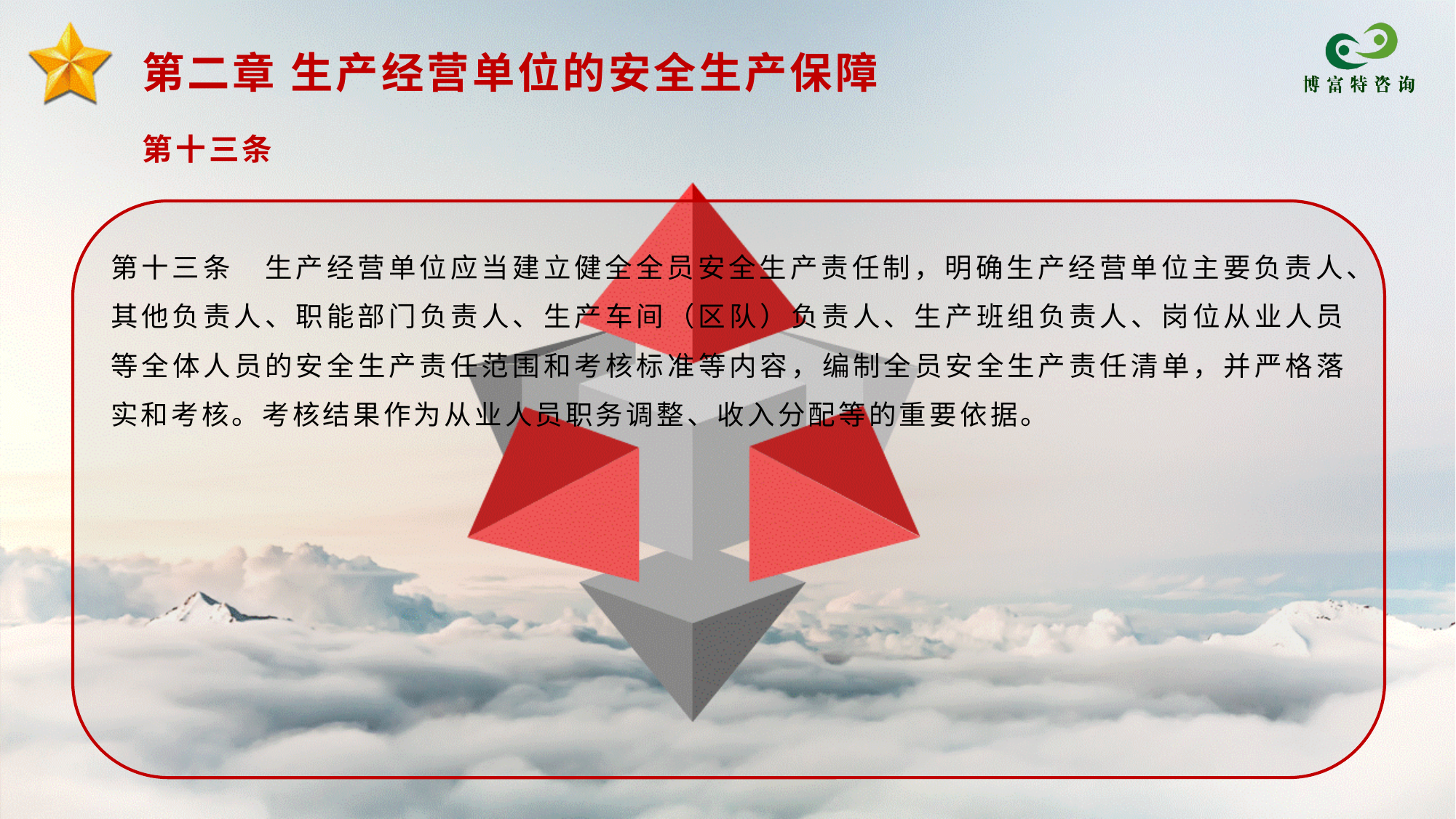

第二章 生产经营单位的安全生产保障
第十三条
第十三条　生产经营单位应当建立健全全员安全生产责任制，明确生产经营单位主要负责人、其他负责人、职能部门负责人、生产车间（区队）负责人、生产班组负责人、岗位从业人员等全体人员的安全生产责任范围和考核标准等内容，编制全员安全生产责任清单，并严格落实和考核。考核结果作为从业人员职务调整、收入分配等的重要依据。